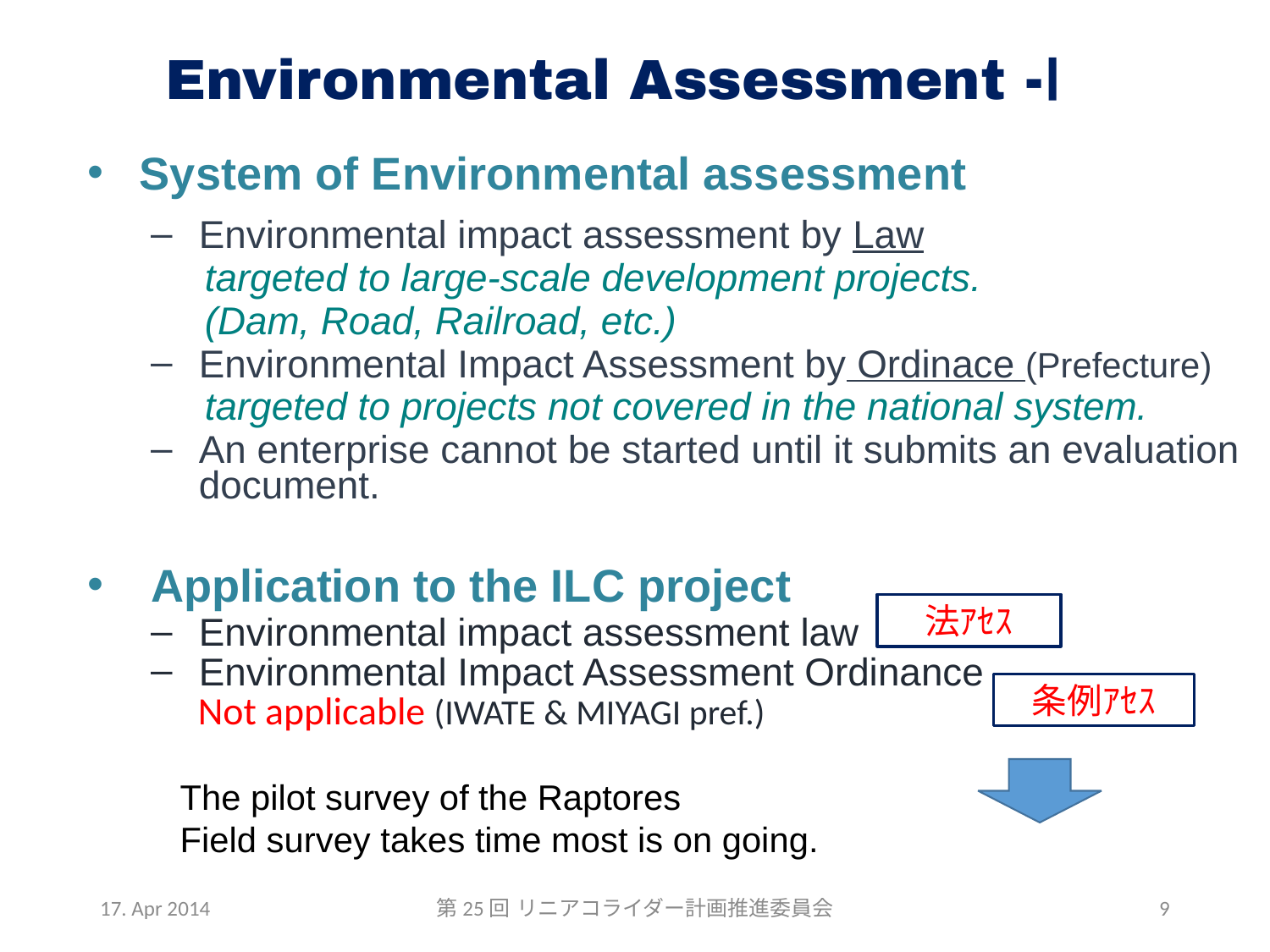

Environmental Assessment -Ⅰ
System of Environmental assessment
Environmental impact assessment by Law
     targeted to large-scale development projects.
     (Dam, Road, Railroad, etc.)
Environmental Impact Assessment by Ordinace (Prefecture)
     targeted to projects not covered in the national system.
An enterprise cannot be started until it submits an evaluation document.

Application to the ILC project
Environmental impact assessment law
Environmental Impact Assessment Ordinance
    Not applicable (IWATE & MIYAGI pref.)

法ｱｾｽ
条例ｱｾｽ

The pilot survey of the Raptores
Field survey takes time most is on going.
17. Apr 2014
第25回 リニアコライダー計画推進委員会
9